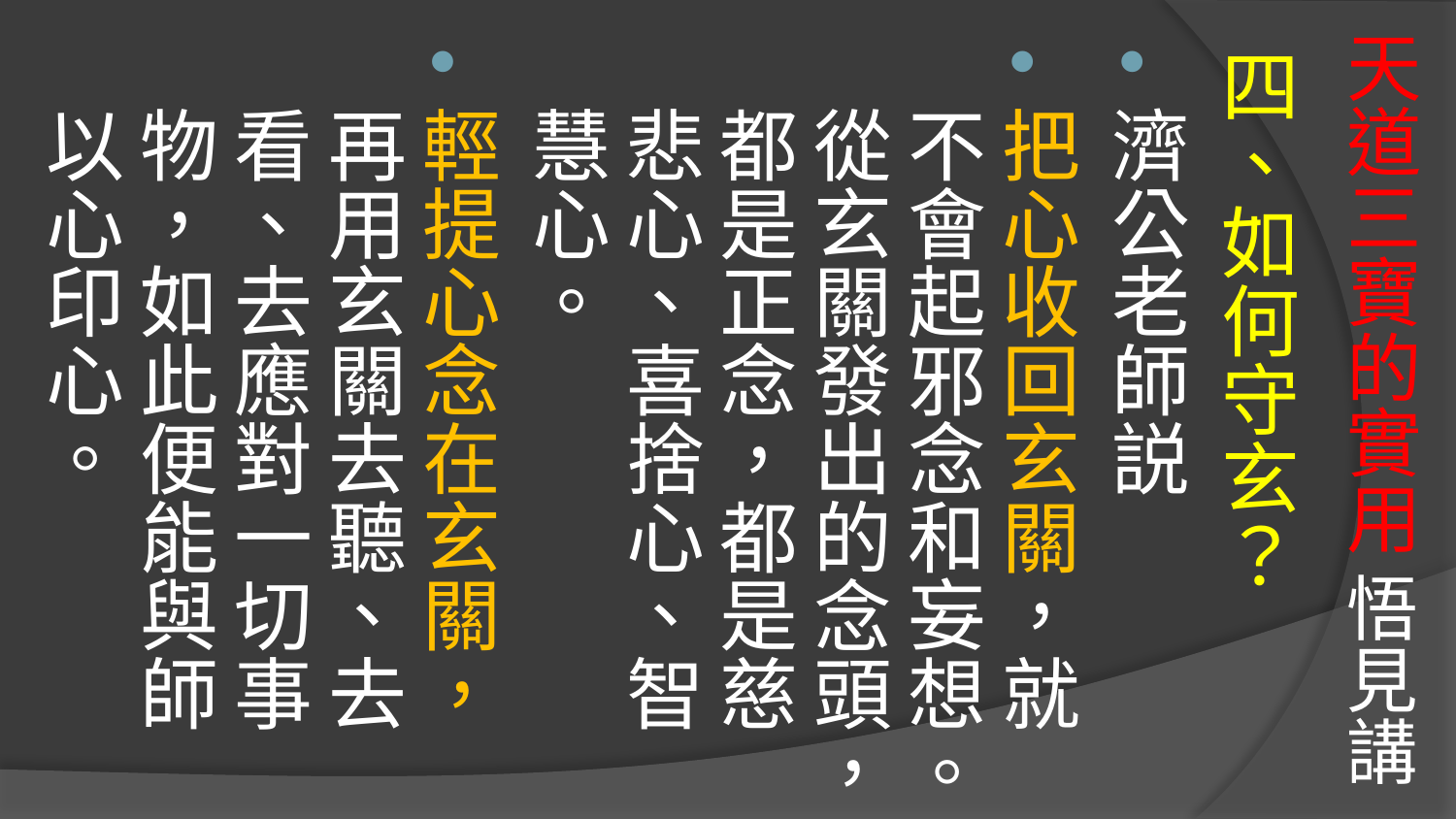

# 天道三寶的實用 悟見講
四、如何守玄？
濟公老師説
把心收回玄關，就不會起邪念和妄想。從玄關發出的念頭，都是正念，都是慈悲心、喜捨心、智慧心。
輕提心念在玄關，再用玄關去聽、去看、去應對一切事物，如此便能與師以心印心。